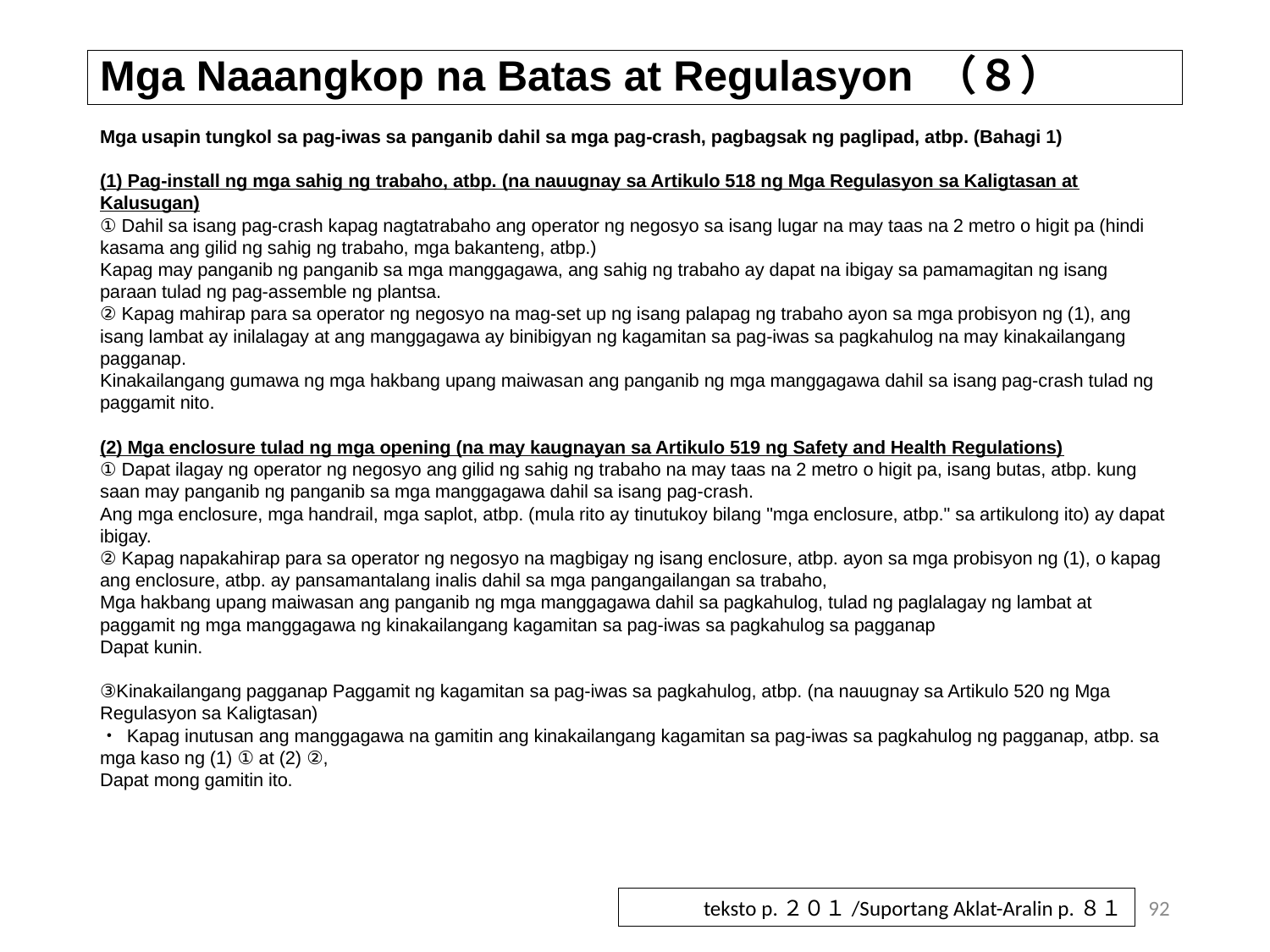

# Mga Naaangkop na Batas at Regulasyon （８）
Mga usapin tungkol sa pag-iwas sa panganib dahil sa mga pag-crash, pagbagsak ng paglipad, atbp. (Bahagi 1)

(1) Pag-install ng mga sahig ng trabaho, atbp. (na nauugnay sa Artikulo 518 ng Mga Regulasyon sa Kaligtasan at Kalusugan)
① Dahil sa isang pag-crash kapag nagtatrabaho ang operator ng negosyo sa isang lugar na may taas na 2 metro o higit pa (hindi kasama ang gilid ng sahig ng trabaho, mga bakanteng, atbp.)
Kapag may panganib ng panganib sa mga manggagawa, ang sahig ng trabaho ay dapat na ibigay sa pamamagitan ng isang paraan tulad ng pag-assemble ng plantsa.
② Kapag mahirap para sa operator ng negosyo na mag-set up ng isang palapag ng trabaho ayon sa mga probisyon ng (1), ang isang lambat ay inilalagay at ang manggagawa ay binibigyan ng kagamitan sa pag-iwas sa pagkahulog na may kinakailangang pagganap.
Kinakailangang gumawa ng mga hakbang upang maiwasan ang panganib ng mga manggagawa dahil sa isang pag-crash tulad ng paggamit nito.

(2) Mga enclosure tulad ng mga opening (na may kaugnayan sa Artikulo 519 ng Safety and Health Regulations)
① Dapat ilagay ng operator ng negosyo ang gilid ng sahig ng trabaho na may taas na 2 metro o higit pa, isang butas, atbp. kung saan may panganib ng panganib sa mga manggagawa dahil sa isang pag-crash.
Ang mga enclosure, mga handrail, mga saplot, atbp. (mula rito ay tinutukoy bilang "mga enclosure, atbp." sa artikulong ito) ay dapat ibigay.
② Kapag napakahirap para sa operator ng negosyo na magbigay ng isang enclosure, atbp. ayon sa mga probisyon ng (1), o kapag ang enclosure, atbp. ay pansamantalang inalis dahil sa mga pangangailangan sa trabaho,
Mga hakbang upang maiwasan ang panganib ng mga manggagawa dahil sa pagkahulog, tulad ng paglalagay ng lambat at paggamit ng mga manggagawa ng kinakailangang kagamitan sa pag-iwas sa pagkahulog sa pagganap
Dapat kunin.

③Kinakailangang pagganap Paggamit ng kagamitan sa pag-iwas sa pagkahulog, atbp. (na nauugnay sa Artikulo 520 ng Mga Regulasyon sa Kaligtasan)
・ Kapag inutusan ang manggagawa na gamitin ang kinakailangang kagamitan sa pag-iwas sa pagkahulog ng pagganap, atbp. sa mga kaso ng (1) ① at (2) ②,
Dapat mong gamitin ito.
92
teksto p.２０１/Suportang Aklat-Aralin p.８１